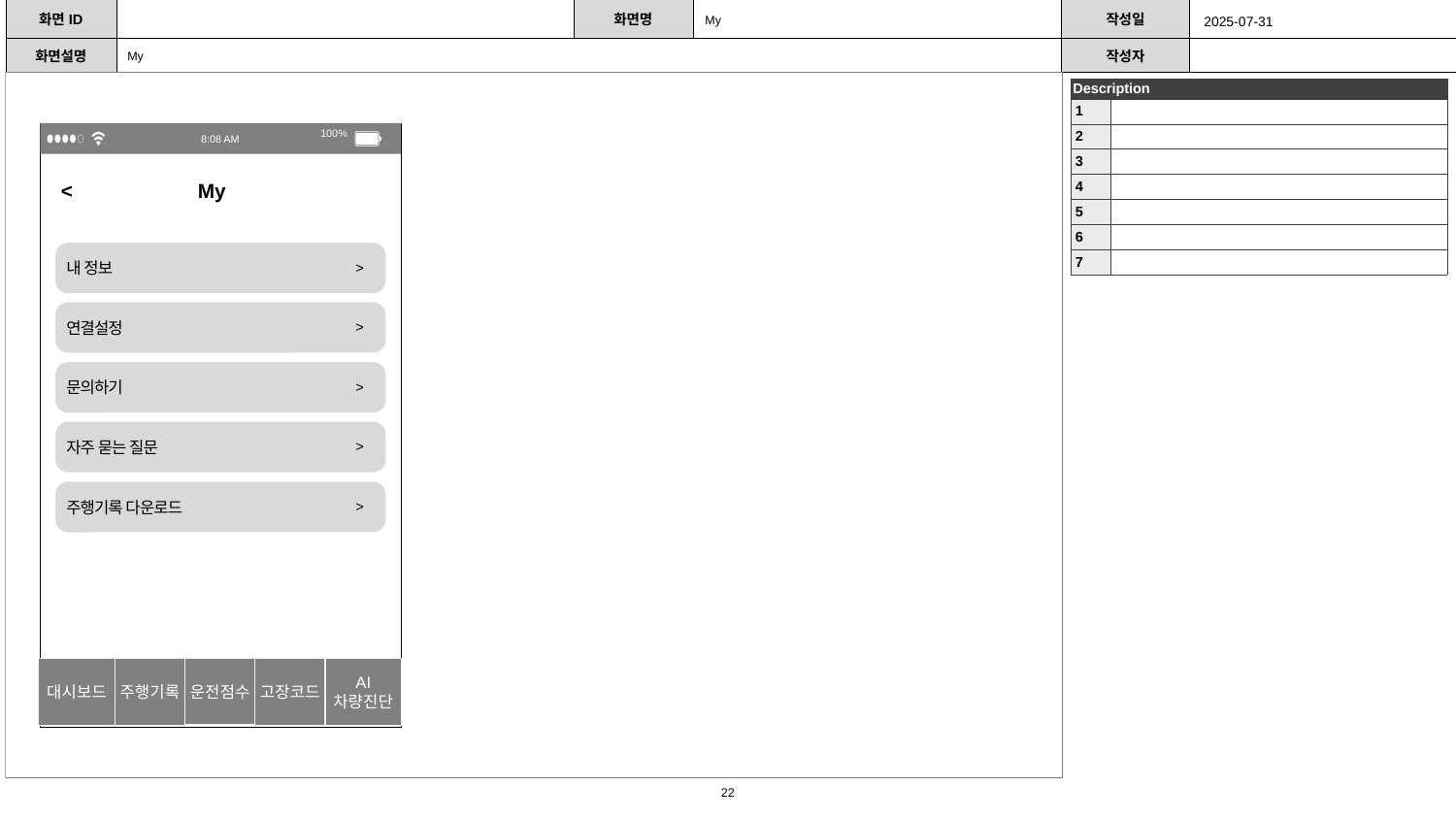

2025-07-31
My

My
| Description |  |
| --- | --- |
| 1 |  |
| 2 |  |
| 3 |  |
| 4 |  |
| 5 |  |
| 6 |  |
| 7 |  |
<
My
내 정보
>
연결설정
>
문의하기
>
자주 묻는 질문
>
주행기록 다운로드
>
운전점수
대시보드
주행기록
고장코드
AI
차량진단